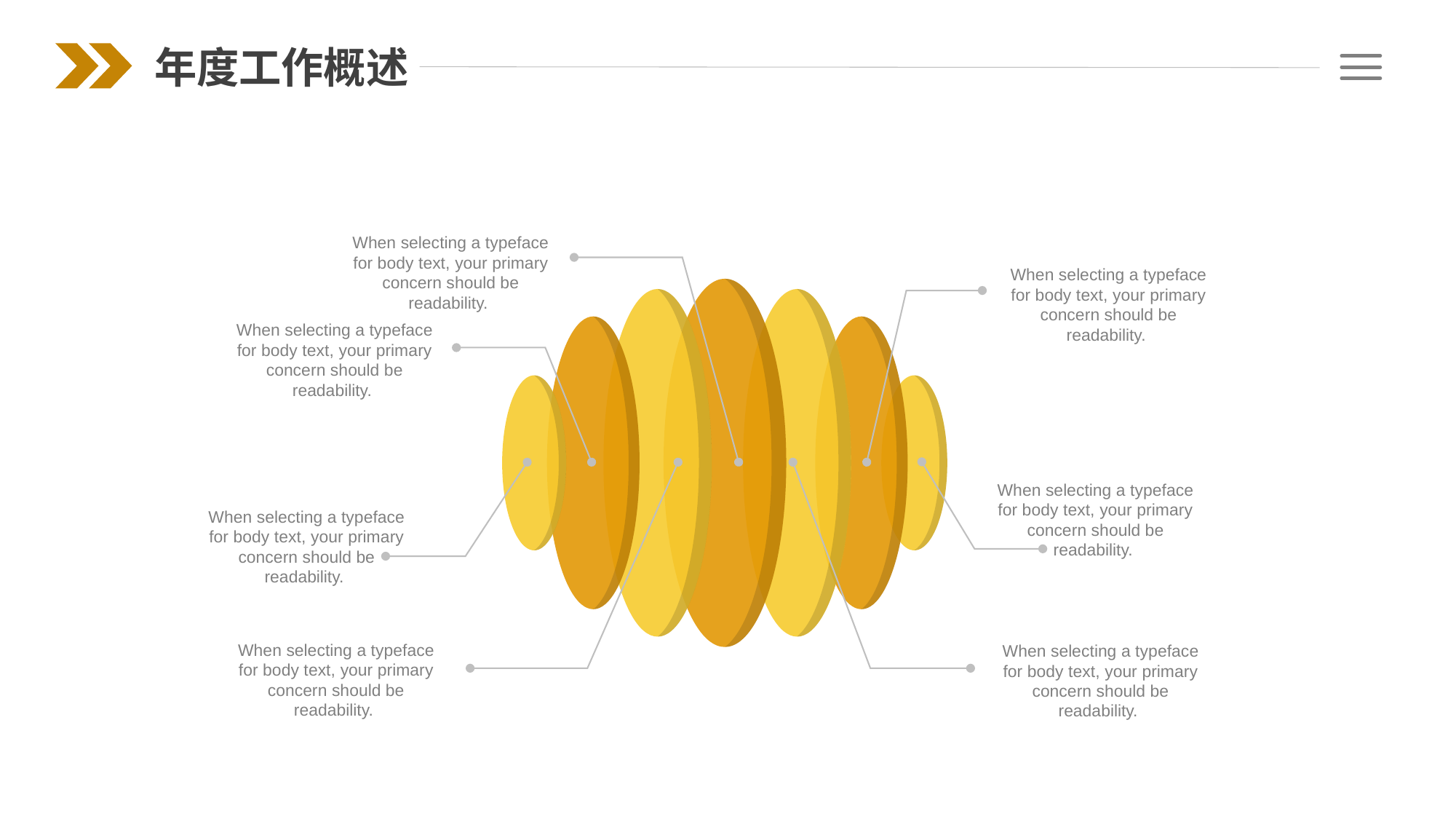

年度工作概述

When selecting a typeface for body text, your primary concern should be readability.

When selecting a typeface for body text, your primary concern should be readability.

When selecting a typeface for body text, your primary concern should be readability.

When selecting a typeface for body text, your primary concern should be readability.
When selecting a typeface for body text, your primary concern should be readability.
When selecting a typeface for body text, your primary concern should be readability.
When selecting a typeface for body text, your primary concern should be readability.